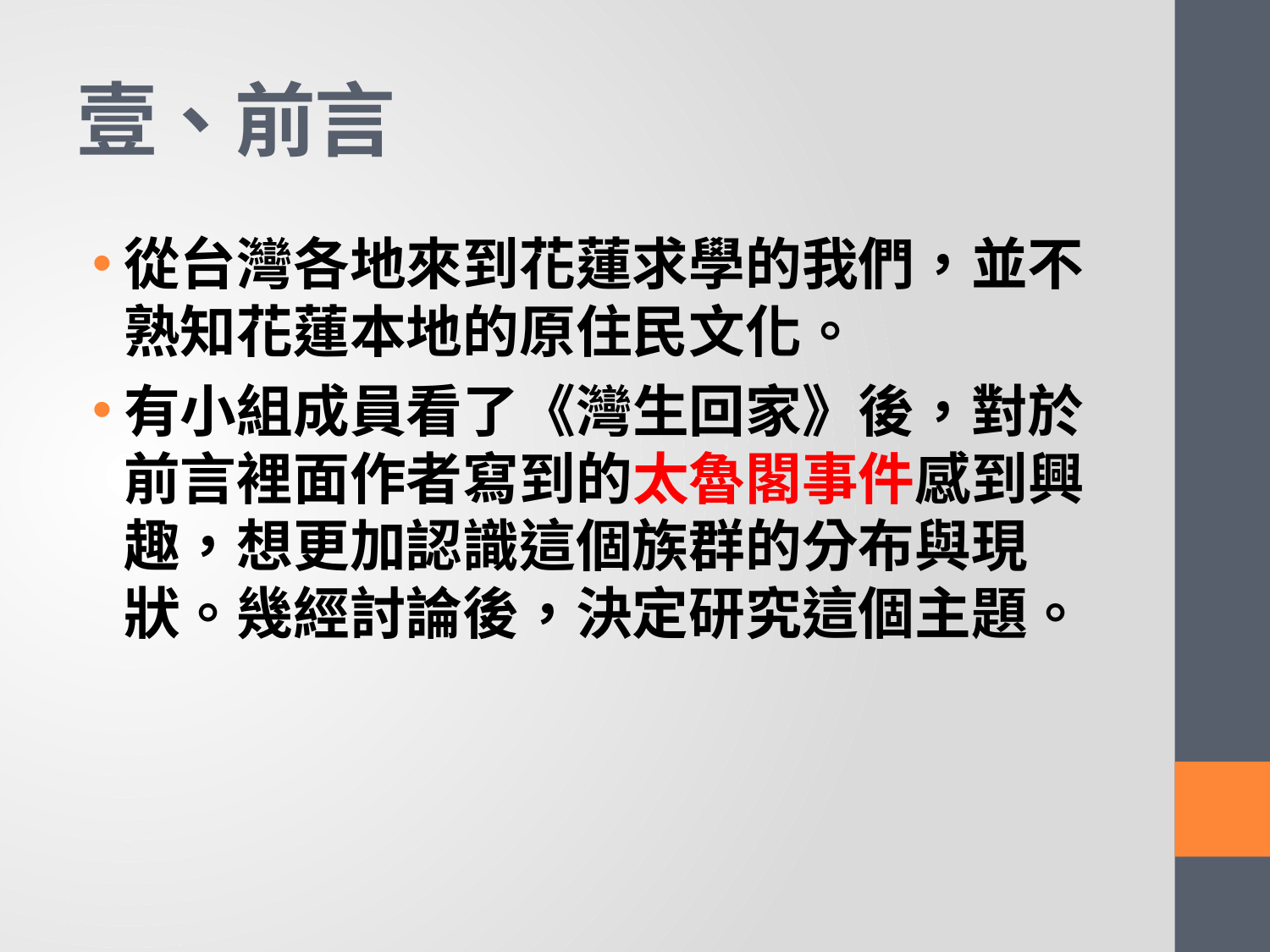

# 壹、前言
從台灣各地來到花蓮求學的我們，並不熟知花蓮本地的原住民文化。
有小組成員看了《灣生回家》後，對於前言裡面作者寫到的太魯閣事件感到興趣，想更加認識這個族群的分布與現狀。幾經討論後，決定研究這個主題。